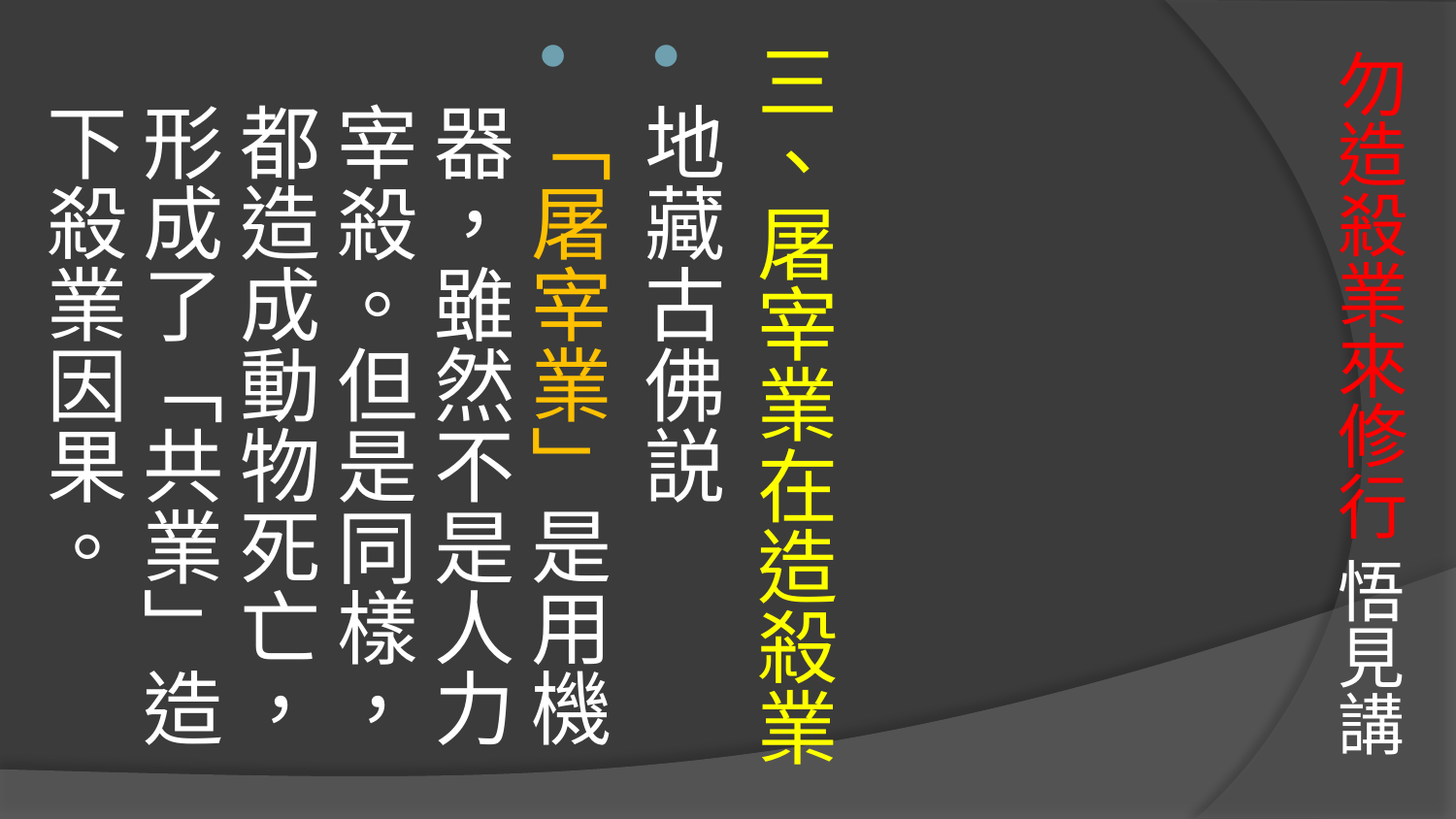

# 勿造殺業來修行 悟見講
三、屠宰業在造殺業
地藏古佛説
「屠宰業」是用機器，雖然不是人力宰殺。但是同樣，都造成動物死亡，形成了「共業」造下殺業因果。